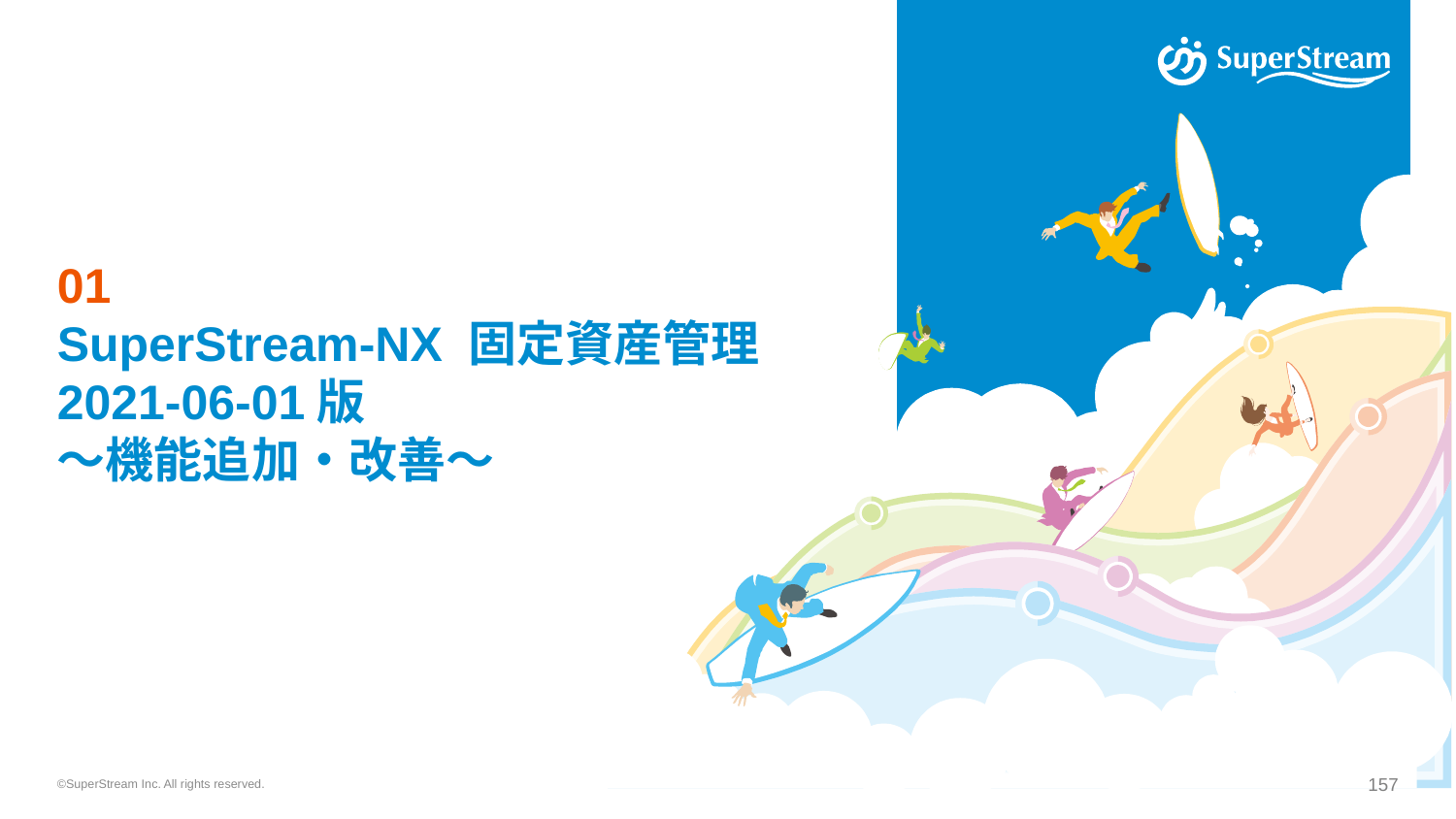

# 01 SuperStream-NX 固定資産管理 2021-06-01版 ～機能追加・改善～
©SuperStream Inc. All rights reserved.
157